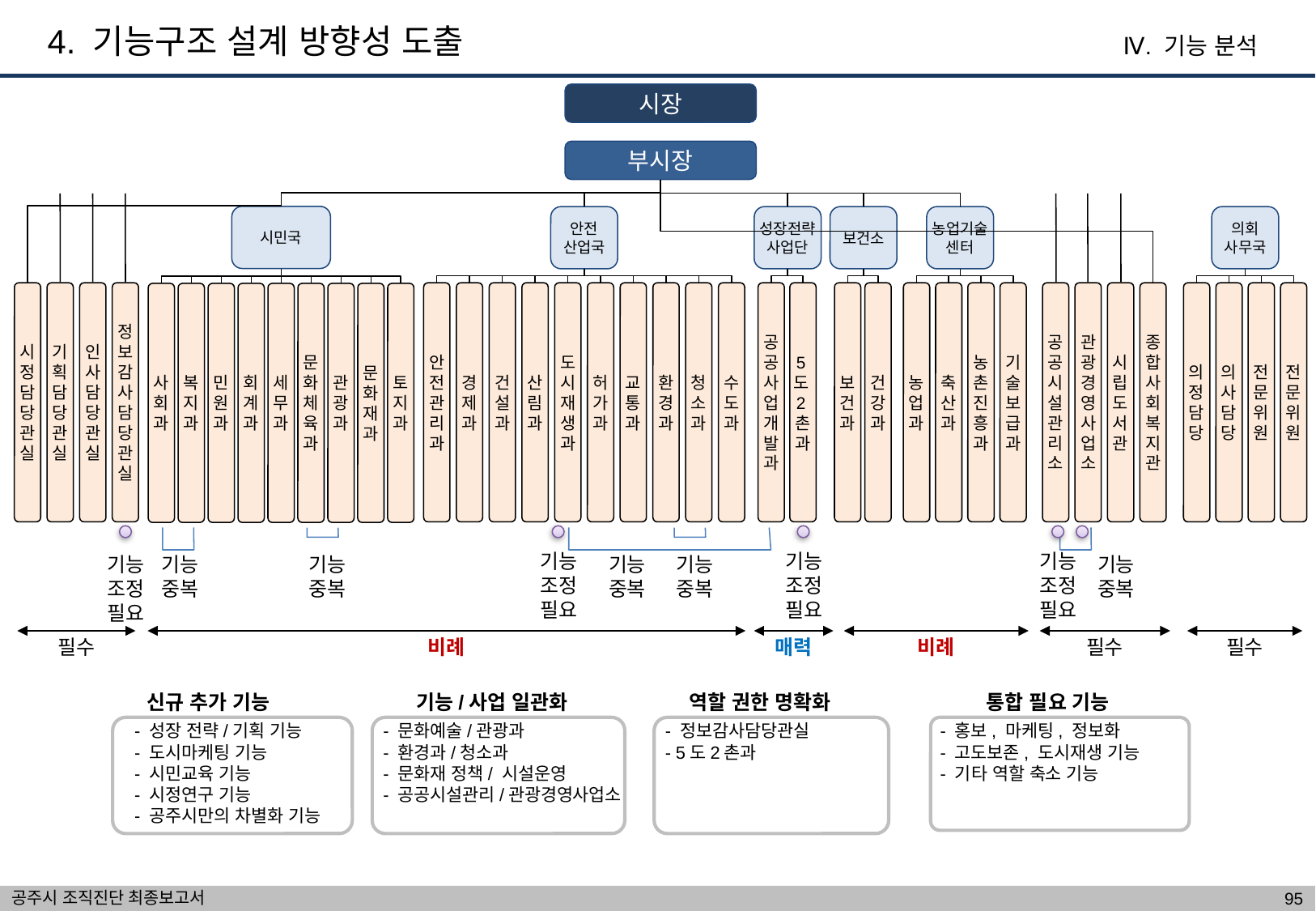

4. 기능구조 설계 방향성 도출
Ⅳ. 기능 분석
시장
부시장
시민국
안전
산업국
성장전략사업단
보건소
농업기술센터
의회 사무국
시정담당관실
기획담당관실
인사담당관실
정보감사담당관실
안전관리과
경제과
건설과
산림과
도시재생과
허가과
교통과
환경과
청소과
수도과
공공사업개발과
5도2촌과
보건과
건강과
농업과
축산과
농촌진흥과
기술보급과
공공시설관리소
관광경영사업소
시립도서관
종합사회복지관
의정담당
의사담당
전문위원
전문위원
사회과
복지과
민원과
회계과
세무과
문화체육과
관광과
문화재과
토지과

기능
조정
필요
기능
조정
필요
기능
조정
필요
기능
조정
필요
기능
중복
기능
중복
기능
중복
기능
중복
기능
중복
필수
비례
매력
비례
필수
필수
신규 추가 기능
기능/사업 일관화
역할 권한 명확화
통합 필요 기능
- 성장 전략/기획 기능
- 도시마케팅 기능
- 시민교육 기능
- 시정연구 기능
- 공주시만의 차별화 기능
- 문화예술/관광과
- 환경과/청소과
- 문화재 정책/ 시설운영
- 공공시설관리/관광경영사업소
- 정보감사담당관실
- 5도2촌과
- 홍보, 마케팅, 정보화
- 고도보존, 도시재생 기능
- 기타 역할 축소 기능